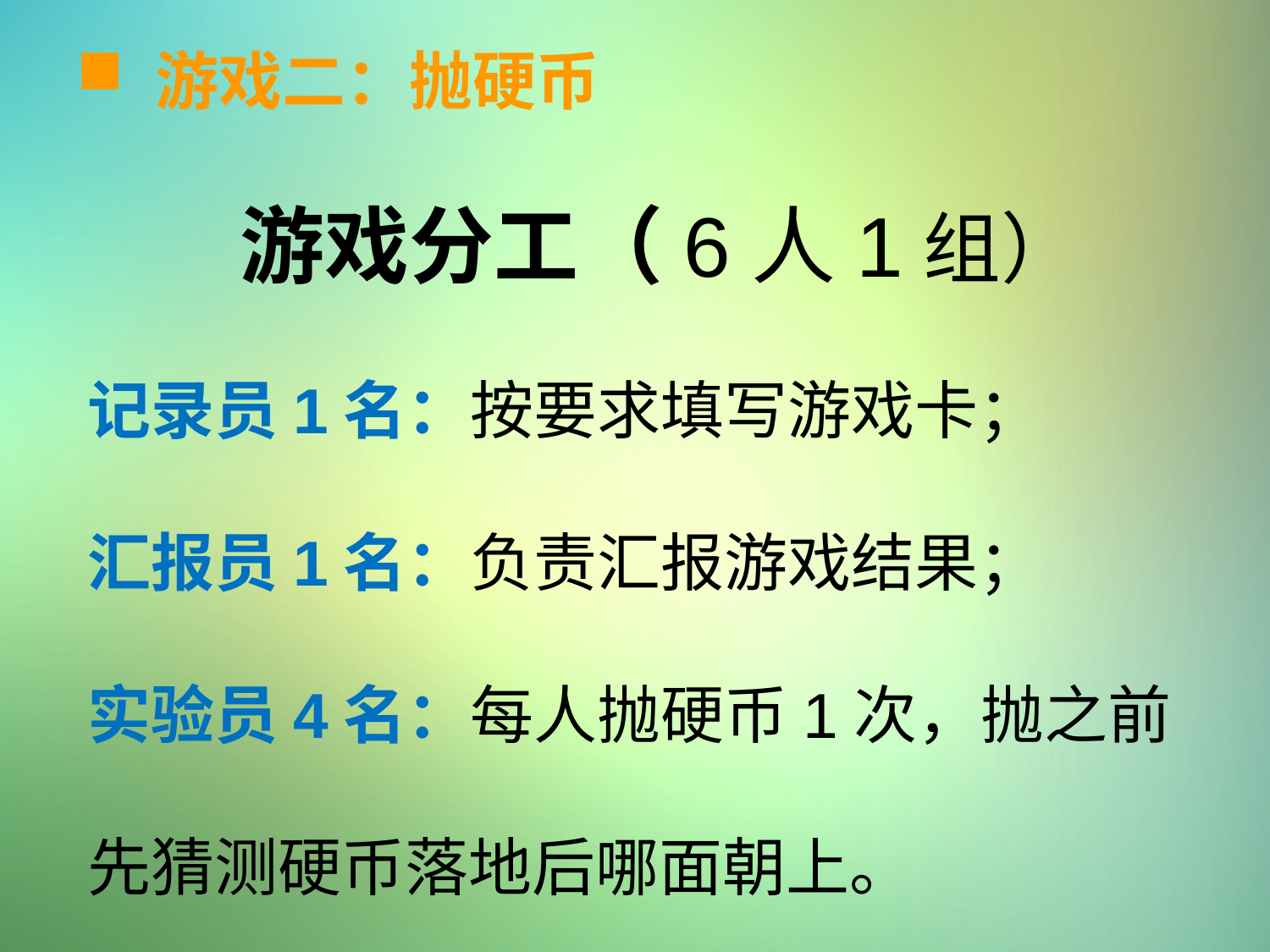

# 游戏二：抛硬币
游戏分工（6人1组）
记录员1名：按要求填写游戏卡；
汇报员1名：负责汇报游戏结果；
实验员4名：每人抛硬币1次，抛之前先猜测硬币落地后哪面朝上。